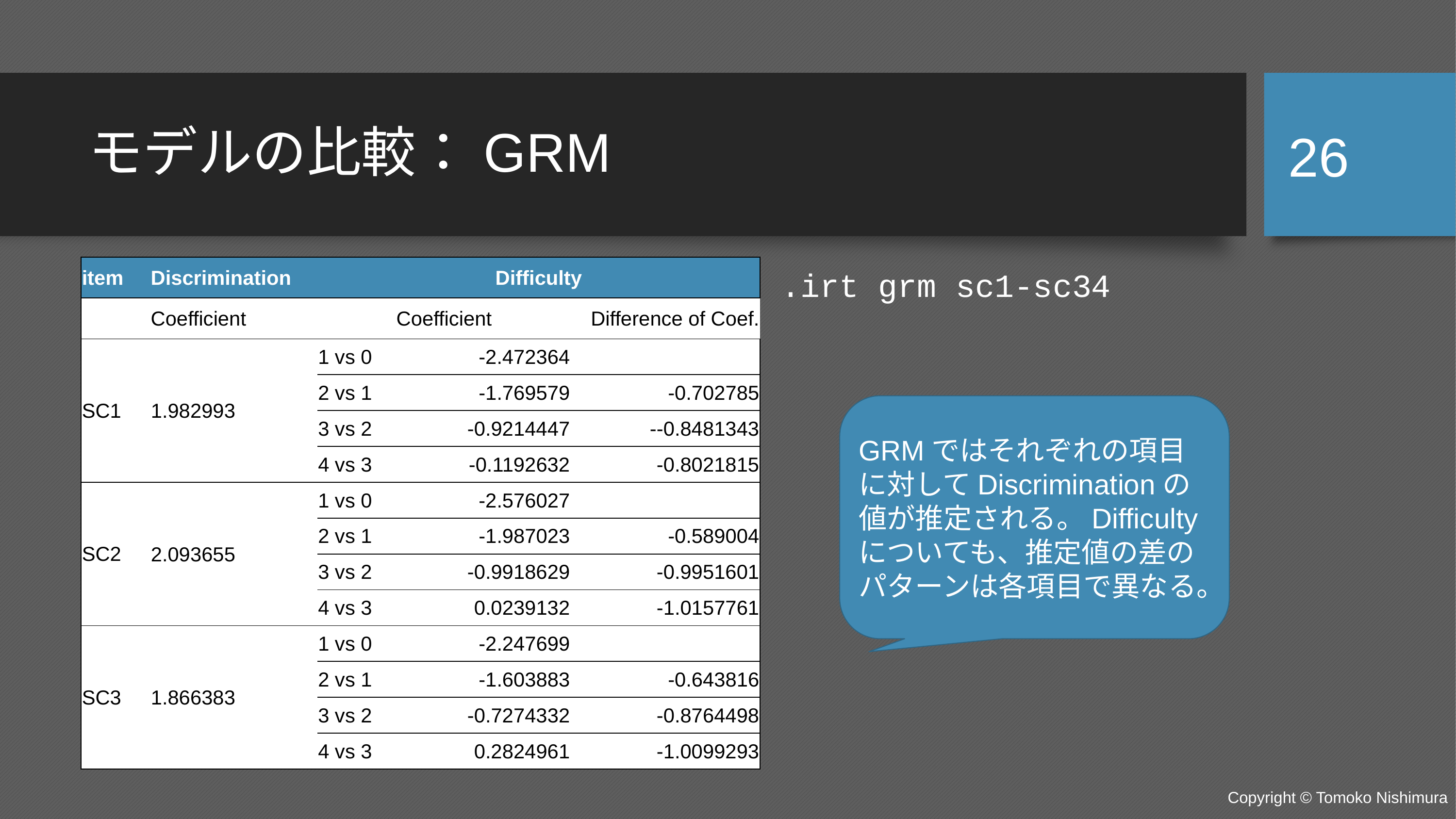

26
# モデルの比較：GRM
| item | Discrimination | Difficulty |  |  |
| --- | --- | --- | --- | --- |
|  | Coefficient | Coefficient |  | Difference of Coef. |
| SC1 | 1.982993 | 1 vs 0 | -2.472364 |  |
|  |  | 2 vs 1 | -1.769579 | -0.702785 |
|  |  | 3 vs 2 | -0.9214447 | --0.8481343 |
|  |  | 4 vs 3 | -0.1192632 | -0.8021815 |
| SC2 | 2.093655 | 1 vs 0 | -2.576027 |  |
|  |  | 2 vs 1 | -1.987023 | -0.589004 |
|  |  | 3 vs 2 | -0.9918629 | -0.9951601 |
|  |  | 4 vs 3 | 0.0239132 | -1.0157761 |
| SC3 | 1.866383 | 1 vs 0 | -2.247699 |  |
|  |  | 2 vs 1 | -1.603883 | -0.643816 |
|  |  | 3 vs 2 | -0.7274332 | -0.8764498 |
|  |  | 4 vs 3 | 0.2824961 | -1.0099293 |
.irt grm sc1-sc34
GRMではそれぞれの項目に対してDiscriminationの値が推定される。Difficultyについても、推定値の差のパターンは各項目で異なる。
Copyright © Tomoko Nishimura